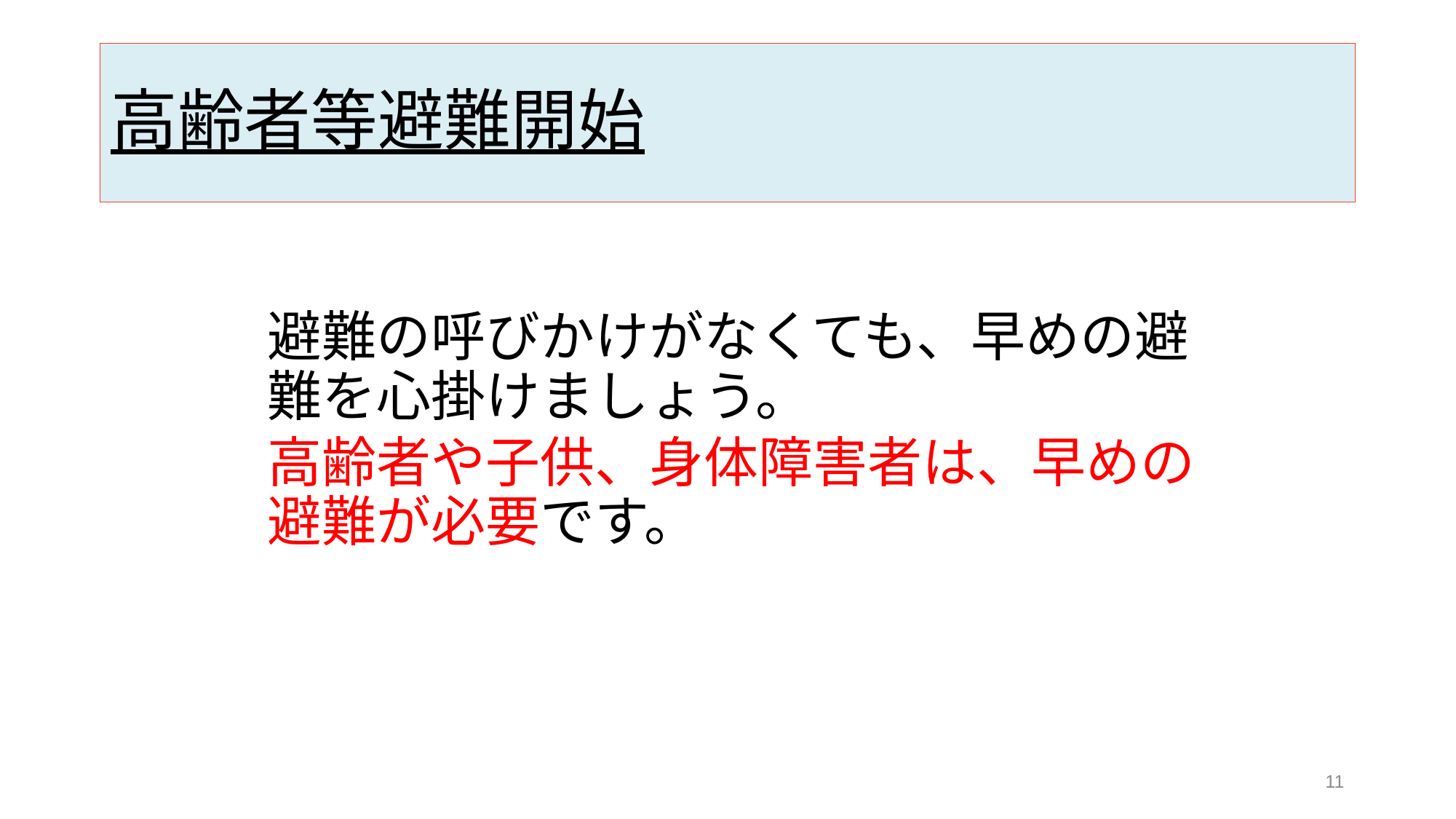

# 高齢者等避難開始
避難の呼びかけがなくても、早めの避難を心掛けましょう。
高齢者や子供、身体障害者は、早めの避難が必要です。
11